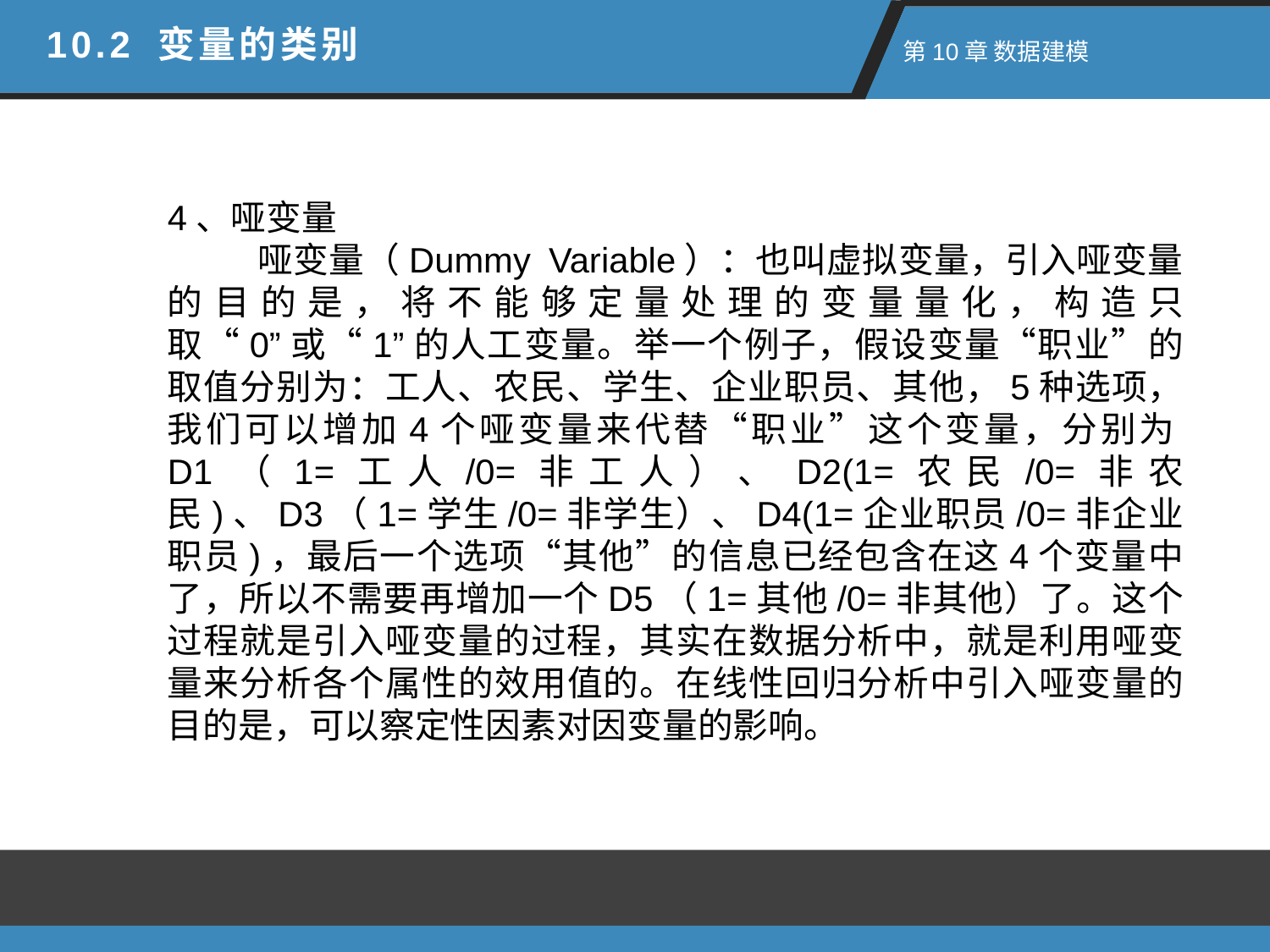

10.2 变量的类别
  第10章 数据建模
4、哑变量
          哑变量（Dummy Variable）：也叫虚拟变量，引入哑变量的目的是，将不能够定量处理的变量量化，构造只取“0”或“1”的人工变量。举一个例子，假设变量“职业”的取值分别为：工人、农民、学生、企业职员、其他，5种选项，我们可以增加4个哑变量来代替“职业”这个变量，分别为D1（1=工人/0=非工人）、D2(1=农民/0=非农民)、D3（1=学生/0=非学生）、D4(1=企业职员/0=非企业职员)，最后一个选项“其他”的信息已经包含在这4个变量中了，所以不需要再增加一个D5（1=其他/0=非其他）了。这个过程就是引入哑变量的过程，其实在数据分析中，就是利用哑变量来分析各个属性的效用值的。在线性回归分析中引入哑变量的目的是，可以察定性因素对因变量的影响。